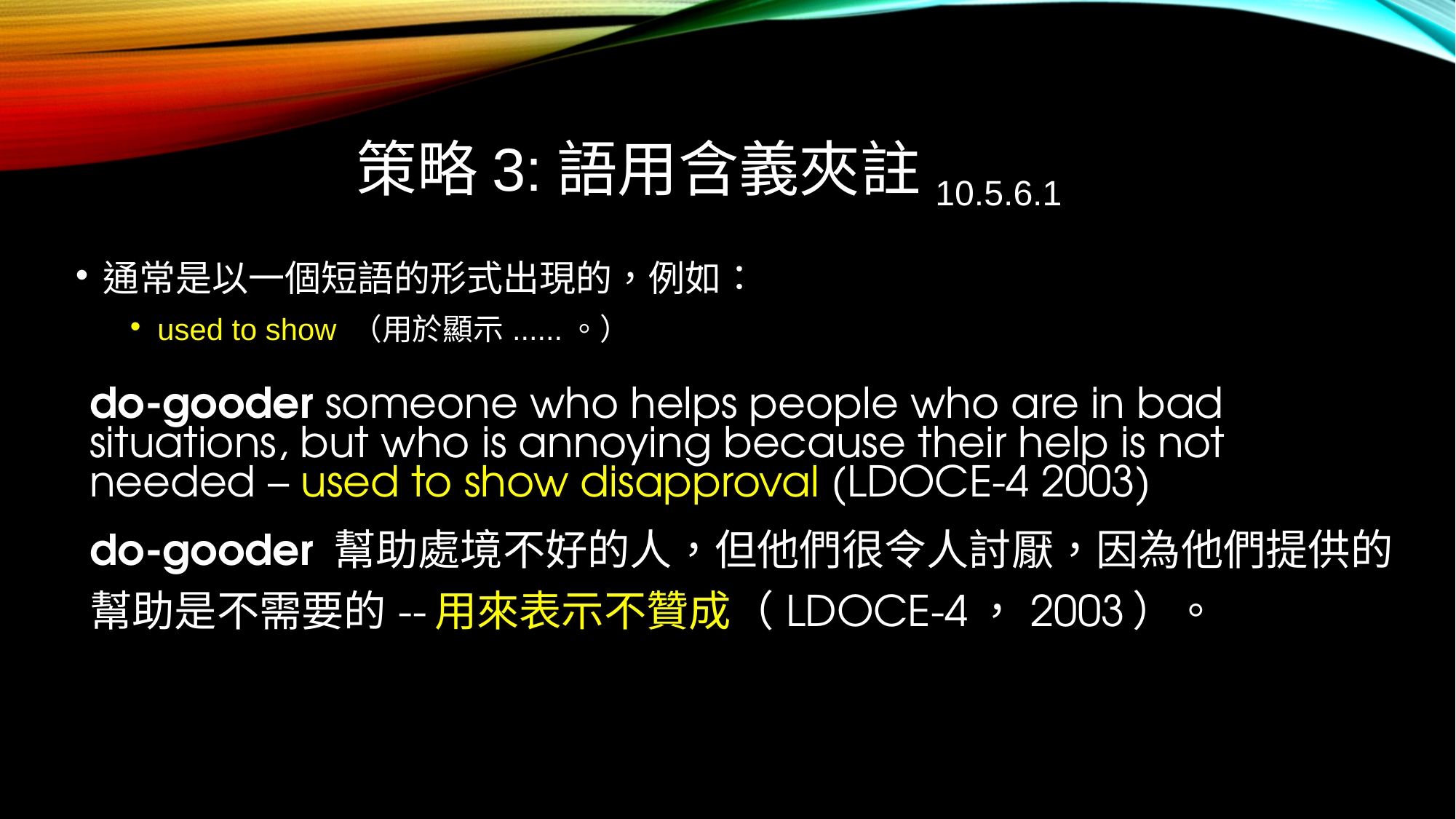

# 策略3:語用含義夾註10.5.6.1
通常是以一個短語的形式出現的，例如：
used to show （用於顯示......。）

| do-gooder someone who helps people who are in bad situations, but who is annoying because their help is not needed – used to show disapproval (LDOCE-4 2003) |
| --- |
| do-gooder 幫助處境不好的人，但他們很令人討厭，因為他們提供的幫助是不需要的--用來表示不贊成（LDOCE-4，2003）。 |